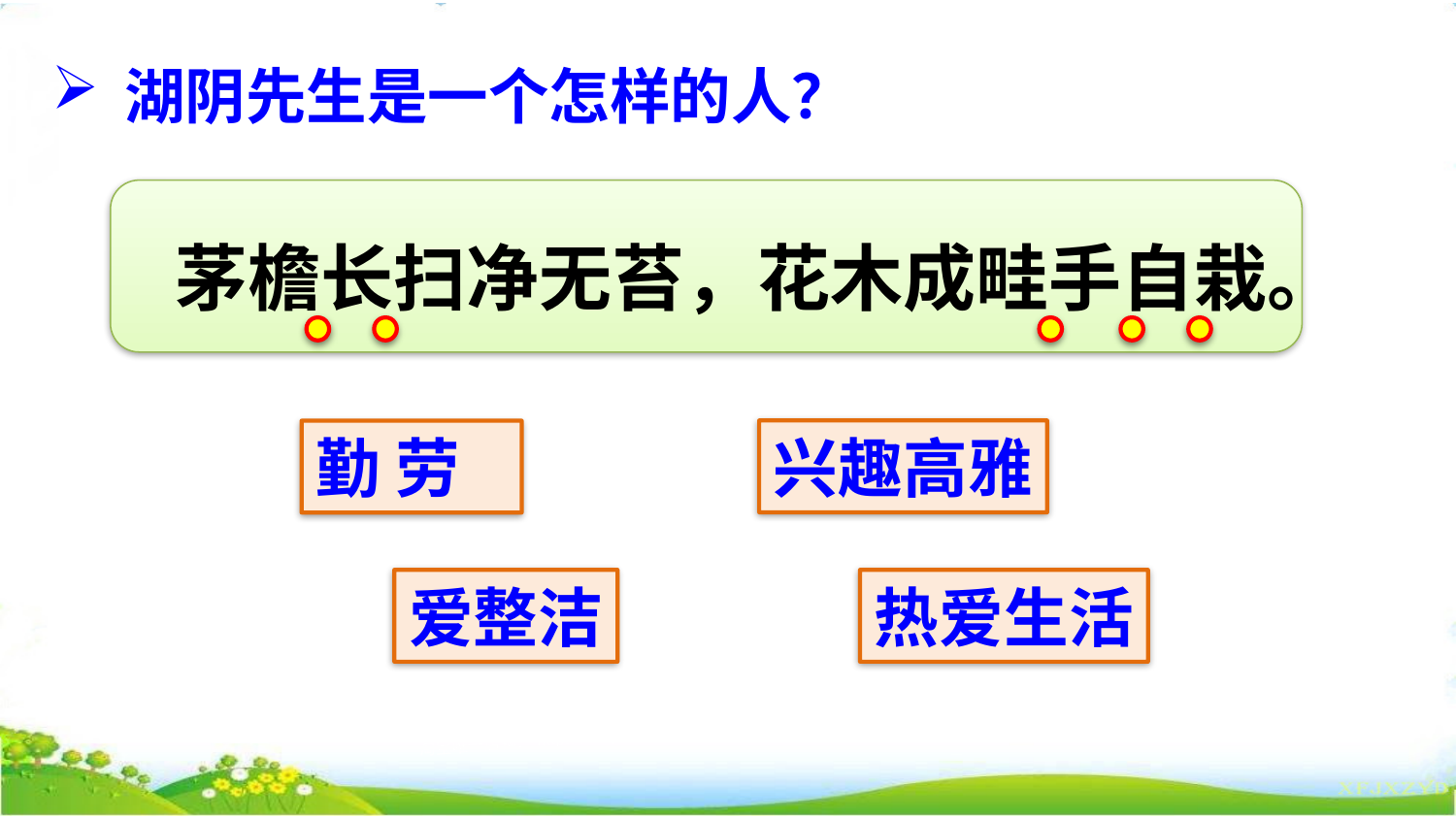

湖阴先生是一个怎样的人？

仅在淘宝销售
小凤教学
仅在淘宝店铺销售：https://shop488691149.taobao.com
茅檐长扫净无苔，花木成畦手自栽。
https://shop488691149.taobao.com
小凤教学资源店
微信：XFJXZYD
小凤教学
小凤教学
小凤教学
小凤教学资源店
小凤教学资源店
小凤教学资源店
微信：XFJXZYD
小凤教学
https://shop488691149.taobao.com
微信：XFJXZYD
小凤教学资源店
微信：XFJXZYD
微信：XFJXZYD
小凤教学
微信：XFJXZYD
小凤教学资源店
小凤教学
https://shop488691149.taobao.com
https://shop488691149.taobao.com
https://shop488691149.taobao.com
小凤教学资源店
盗用小凤课件可耻
小凤教学资源店
https://shop488691149.taobao.com
小凤教学资源店
小凤教学

https://shop488691149.taobao.com
小凤教学资源店
微信：XFJXZYD
https://shop488691149.taobao.com
小凤制作
小凤教学
小凤教学资源店
https://shop488691149.taobao.com
小凤教学
https://shop488691149.taobao.com
https://shop488691149.taobao.com
小凤教学资源店
鄙视盗用小凤课件
小凤教学资源店
https://shop488691149.taobao.com
兴趣高雅
勤 劳
微信：XFJXZYD
小凤教学
小凤教学
https://shop488691149.taobao.com
小凤教学资源店
小凤教学资源店
唯一店铺
小凤教学资源店
https://shop488691149.taobao.com
小凤教学
微信：XFJXZYD
鄙视盗用小凤课件
https://shop488691149.taobao.com
盗用小凤课件可耻
微信：XFJXZYD
小凤教学
小凤教学
https://shop488691149.taobao.com
小凤教学
淘宝店铺https://shop488691149.taobao.com
小凤教学
微信：XFJXZYD
小凤教学资源店
https://shop488691149.taobao.com
微信：XFJXZYD
小凤教学
小凤教学资源店
小凤教学
爱整洁
热爱生活
https://shop488691149.taobao.com
淘宝店铺：小凤教学资源店
小凤教学资源店
微信：XFJXZYD
微信：XFJXZYD
小凤教学资源店
盗用小凤课件可耻
鄙视盗用小凤课件
小凤教学资源店
小凤教学资源店
小凤教学资源店
小凤教学资源店
小凤教学资源店
微信：XFJXZYD
小凤教学资源店
小凤教学
小凤教学
小凤教学
盗用小凤课件可耻
淘宝店铺：https://shop488691149.taobao.com
淘宝唯一店铺：https://shop488691149.taobao.com